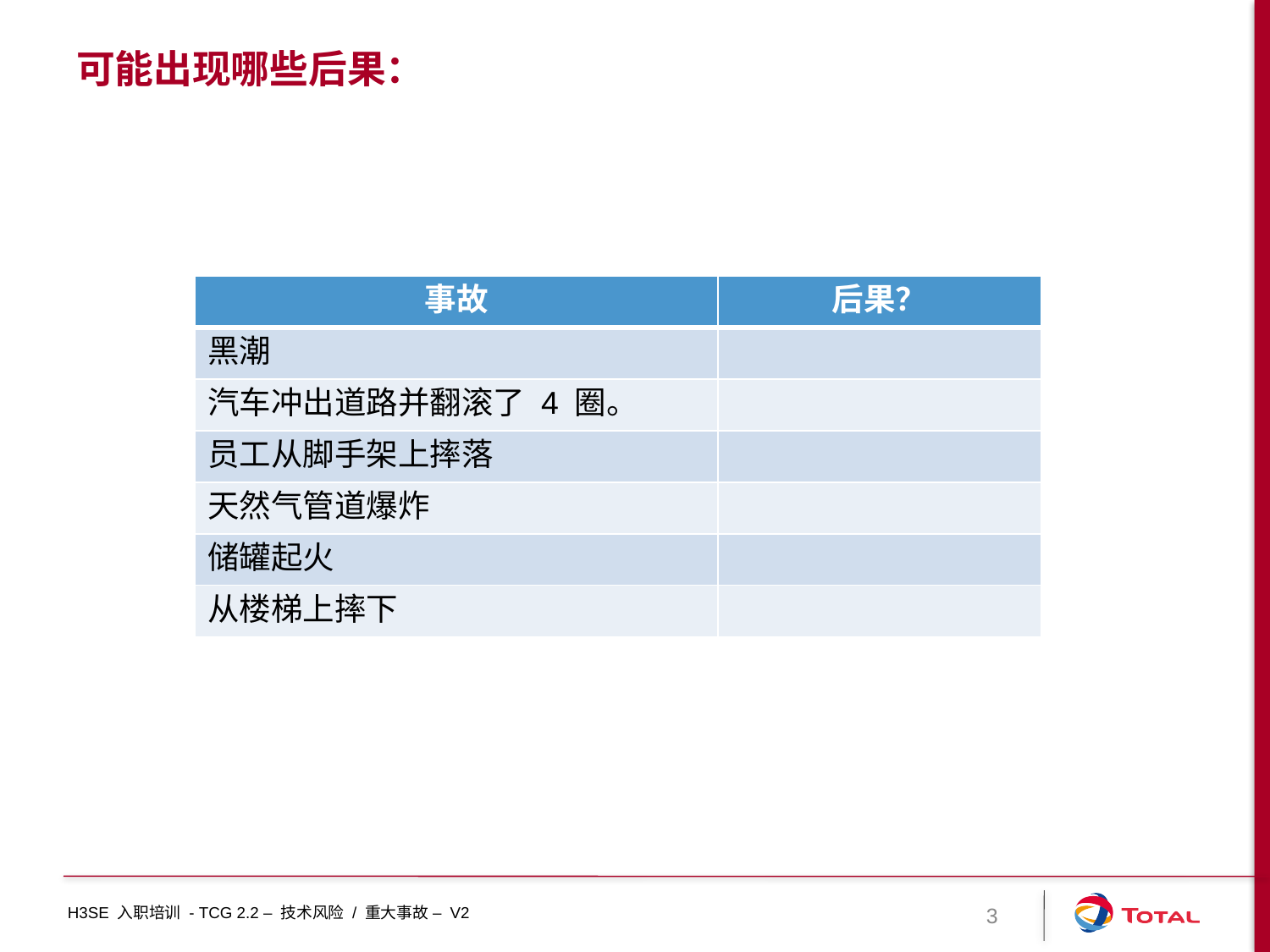

# 可能出现哪些后果：
| 事故 | 后果？ |
| --- | --- |
| 黑潮 |  |
| 汽车冲出道路并翻滚了 4 圈。 |  |
| 员工从脚手架上摔落 |  |
| 天然气管道爆炸 |  |
| 储罐起火 |  |
| 从楼梯上摔下 |  |
3
H3SE 入职培训 - TCG 2.2 – 技术风险 / 重大事故 – V2